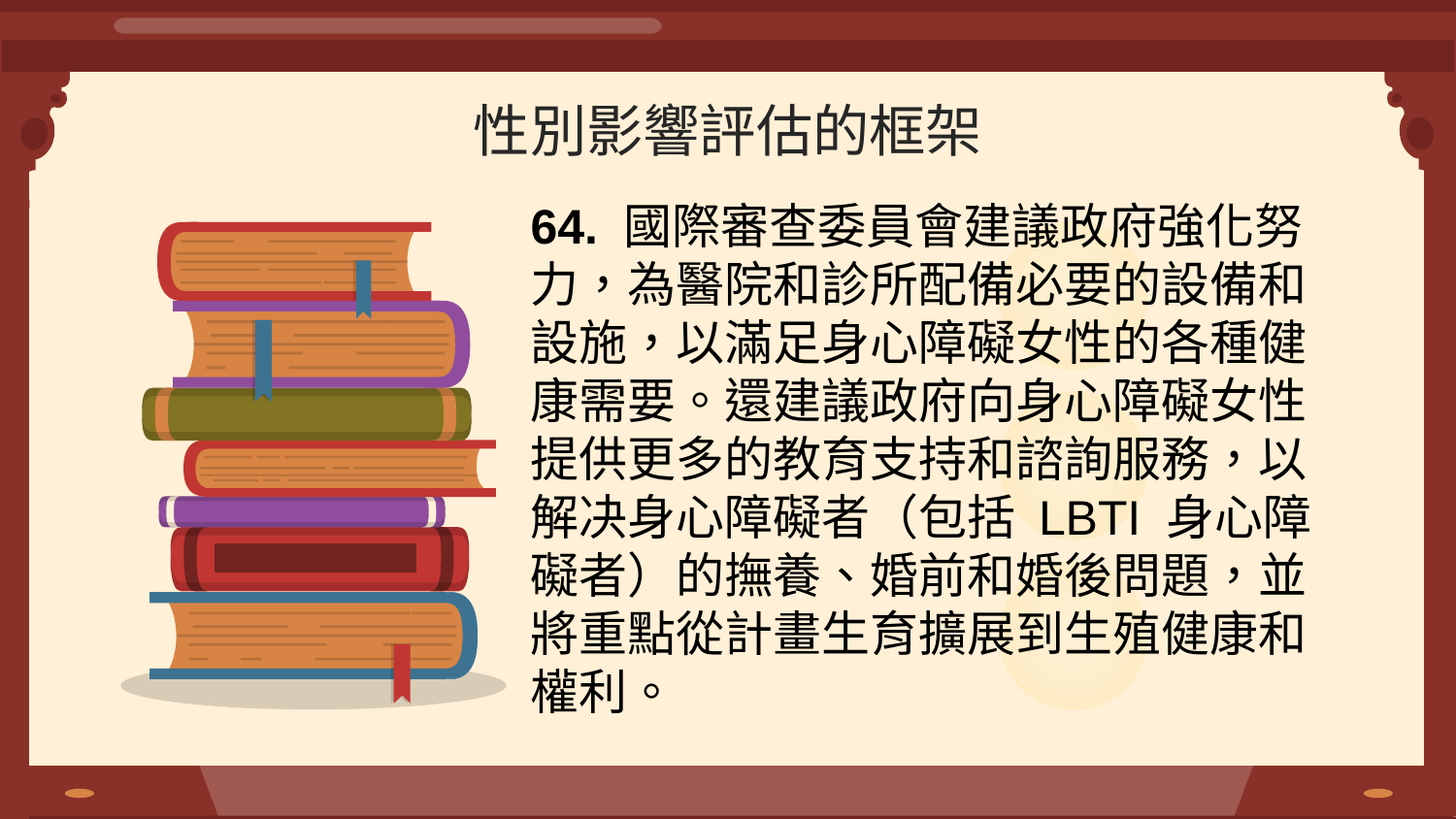

# 性別影響評估的框架

64. 國際審查委員會建議政府強化努力，為醫院和診所配備必要的設備和設施，以滿足身心障礙女性的各種健康需要。還建議政府向身心障礙女性提供更多的教育支持和諮詢服務，以解决身心障礙者（包括 LBTI 身心障礙者）的撫養、婚前和婚後問題，並將重點從計畫生育擴展到生殖健康和權利。